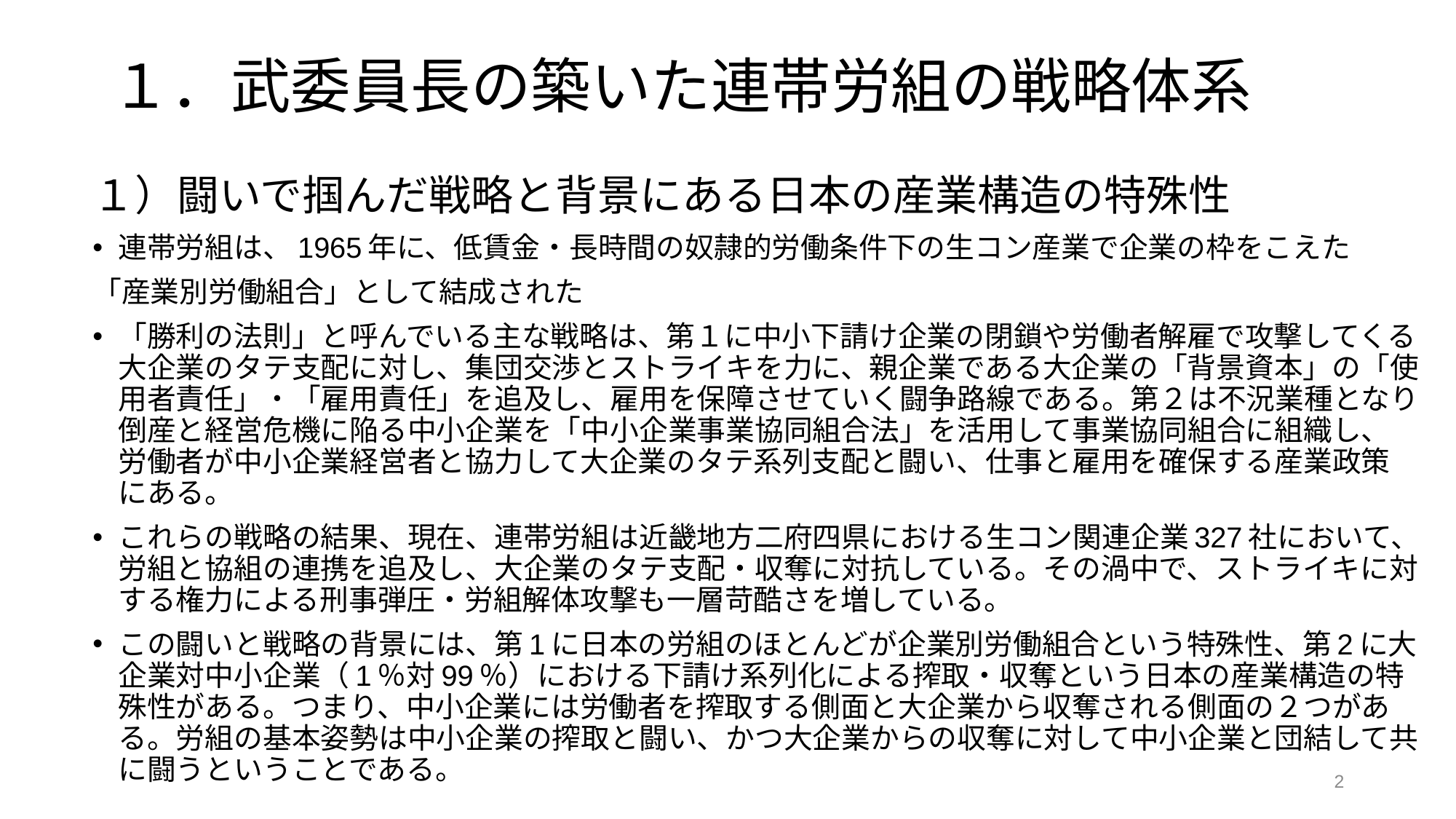

# １．武委員長の築いた連帯労組の戦略体系
１）闘いで掴んだ戦略と背景にある日本の産業構造の特殊性
連帯労組は、1965年に、低賃金・長時間の奴隷的労働条件下の生コン産業で企業の枠をこえた
「産業別労働組合」として結成された
「勝利の法則」と呼んでいる主な戦略は、第１に中小下請け企業の閉鎖や労働者解雇で攻撃してくる大企業のタテ支配に対し、集団交渉とストライキを力に、親企業である大企業の「背景資本」の「使用者責任」・「雇用責任」を追及し、雇用を保障させていく闘争路線である。第２は不況業種となり倒産と経営危機に陥る中小企業を「中小企業事業協同組合法」を活用して事業協同組合に組織し、労働者が中小企業経営者と協力して大企業のタテ系列支配と闘い、仕事と雇用を確保する産業政策にある。
これらの戦略の結果、現在、連帯労組は近畿地方二府四県における生コン関連企業327社において、労組と協組の連携を追及し、大企業のタテ支配・収奪に対抗している。その渦中で、ストライキに対する権力による刑事弾圧・労組解体攻撃も一層苛酷さを増している。
この闘いと戦略の背景には、第1に日本の労組のほとんどが企業別労働組合という特殊性、第2に大企業対中小企業（1％対99％）における下請け系列化による搾取・収奪という日本の産業構造の特殊性がある。つまり、中小企業には労働者を搾取する側面と大企業から収奪される側面の２つがある。労組の基本姿勢は中小企業の搾取と闘い、かつ大企業からの収奪に対して中小企業と団結して共に闘うということである。
2